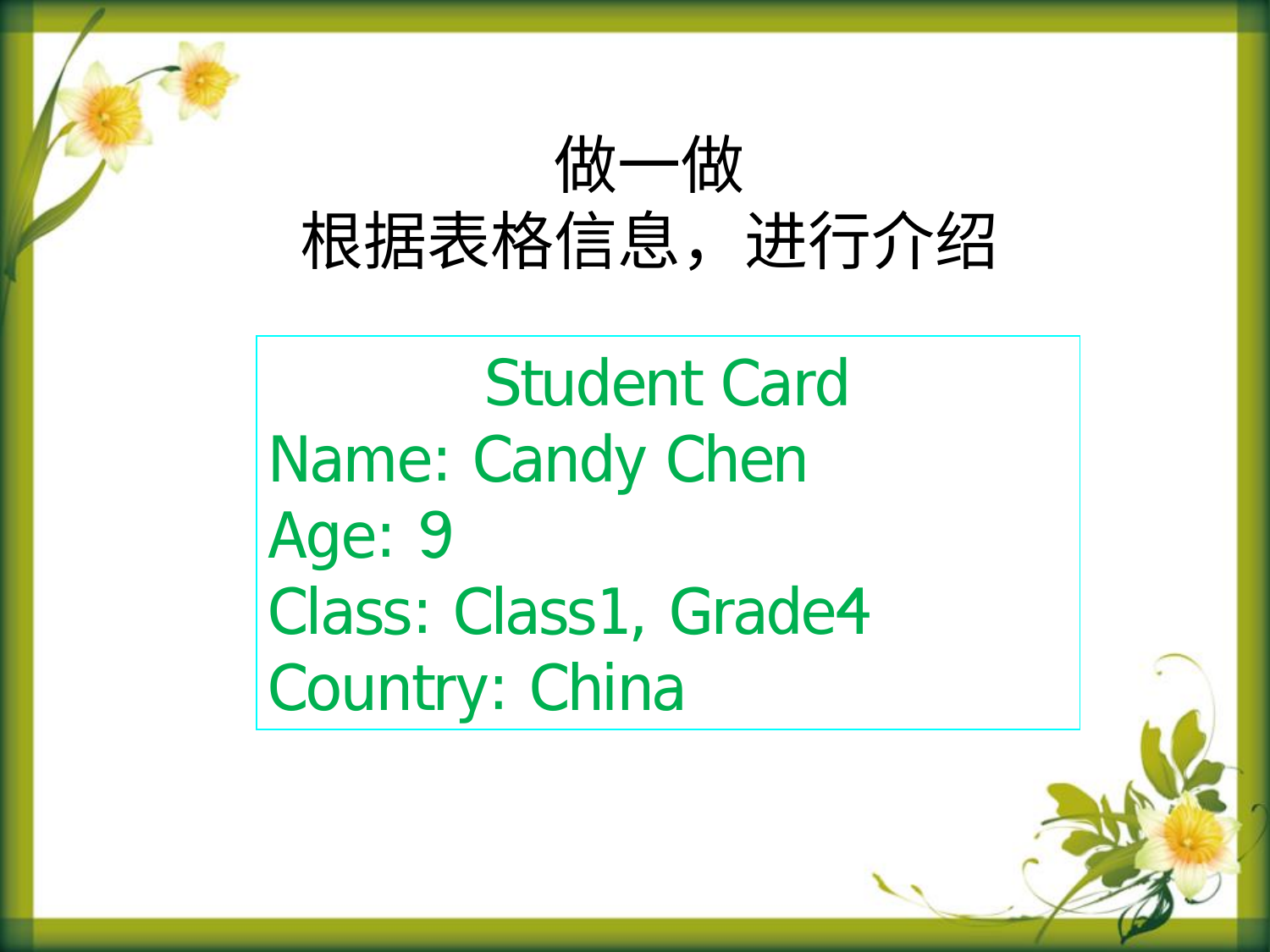

做一做
根据表格信息，进行介绍
Student Card
Name: Candy Chen
Age: 9
Class: Class1, Grade4
Country: China